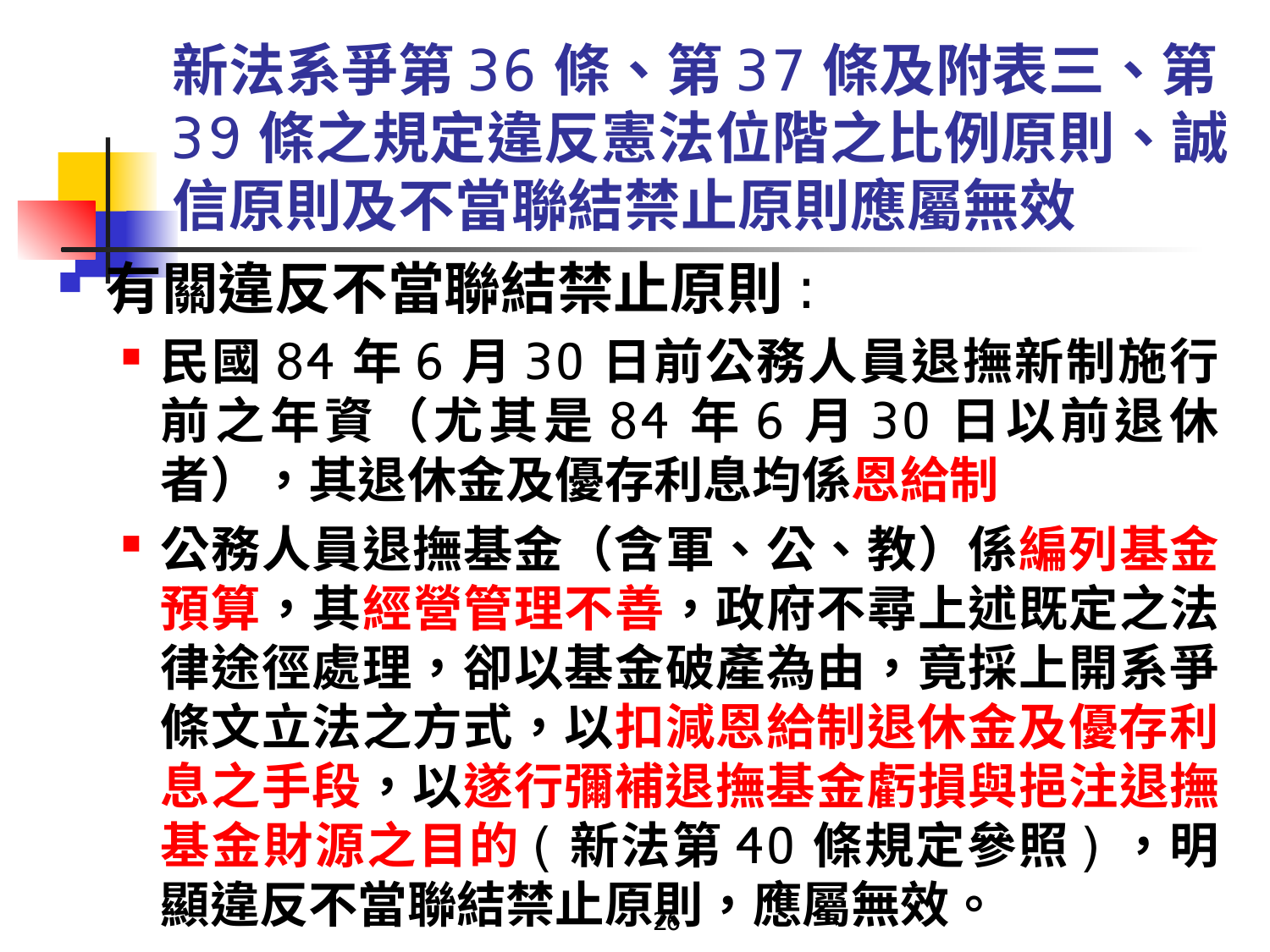

# 新法系爭第36條、第37條及附表三、第39條之規定違反憲法位階之比例原則、誠信原則及不當聯結禁止原則應屬無效
有關違反不當聯結禁止原則:
民國84年6月30日前公務人員退撫新制施行前之年資（尤其是84年6月30日以前退休者），其退休金及優存利息均係恩給制
公務人員退撫基金（含軍、公、教）係編列基金預算，其經營管理不善，政府不尋上述既定之法律途徑處理，卻以基金破產為由，竟採上開系爭條文立法之方式，以扣減恩給制退休金及優存利息之手段，以遂行彌補退撫基金虧損與挹注退撫基金財源之目的(新法第40條規定參照)，明顯違反不當聯結禁止原則，應屬無效。

26